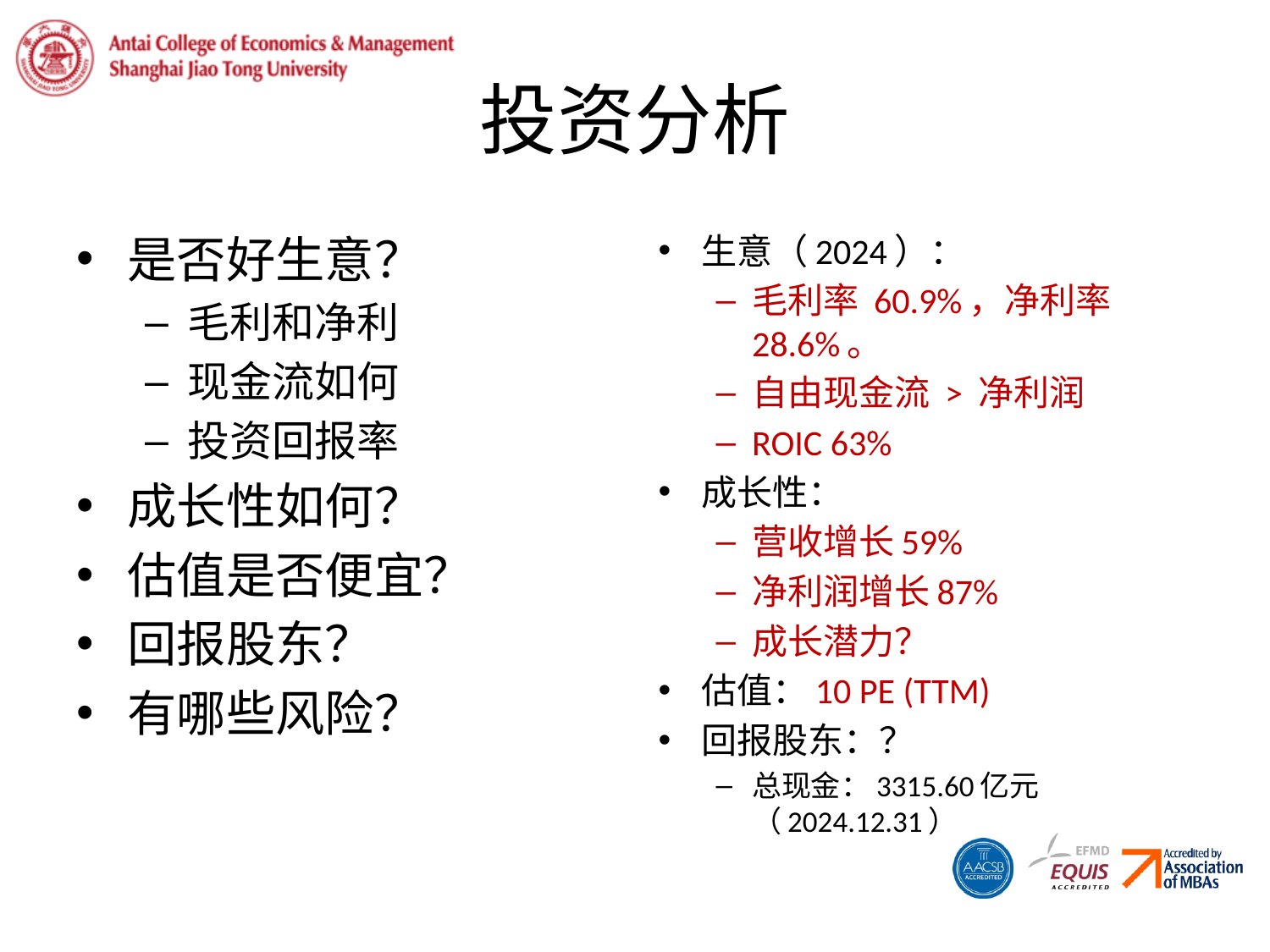

# 投资分析
是否好生意？
毛利和净利
现金流如何
投资回报率
成长性如何？
估值是否便宜？
回报股东？
有哪些风险？

生意（2024）：
毛利率 60.9%，净利率28.6%。
自由现金流 > 净利润
ROIC 63%
成长性：
营收增长59%
净利润增长87%
成长潜力？
估值：10 PE (TTM)
回报股东：？
总现金：3315.60亿元（2024.12.31）